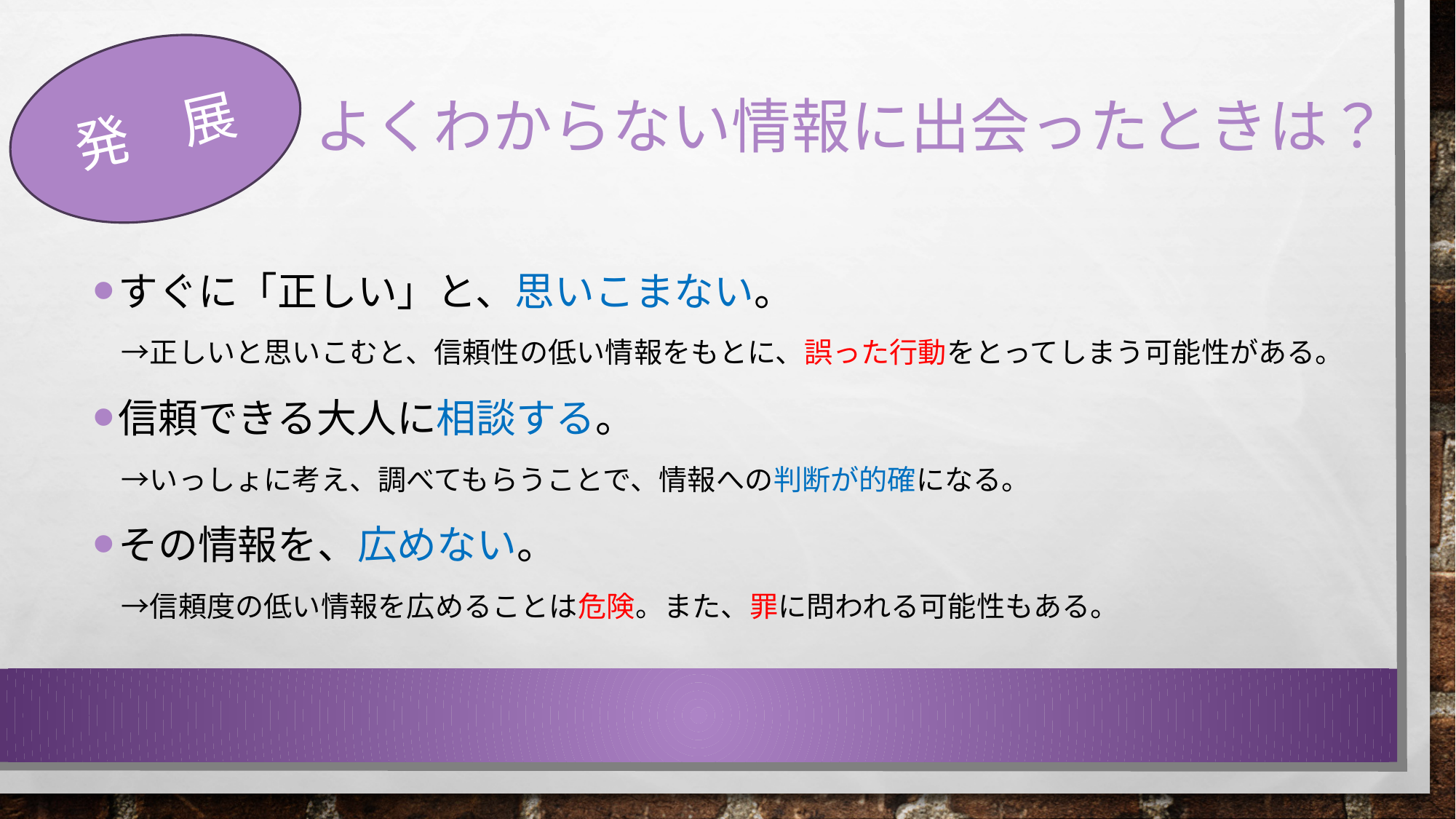

発　展
# よくわからない情報に出会ったときは？
すぐに「正しい」と、思いこまない。
　→正しいと思いこむと、信頼性の低い情報をもとに、誤った行動をとってしまう可能性がある。
信頼できる大人に相談する。
　→いっしょに考え、調べてもらうことで、情報への判断が的確になる。
その情報を、広めない。
　→信頼度の低い情報を広めることは危険。また、罪に問われる可能性もある。